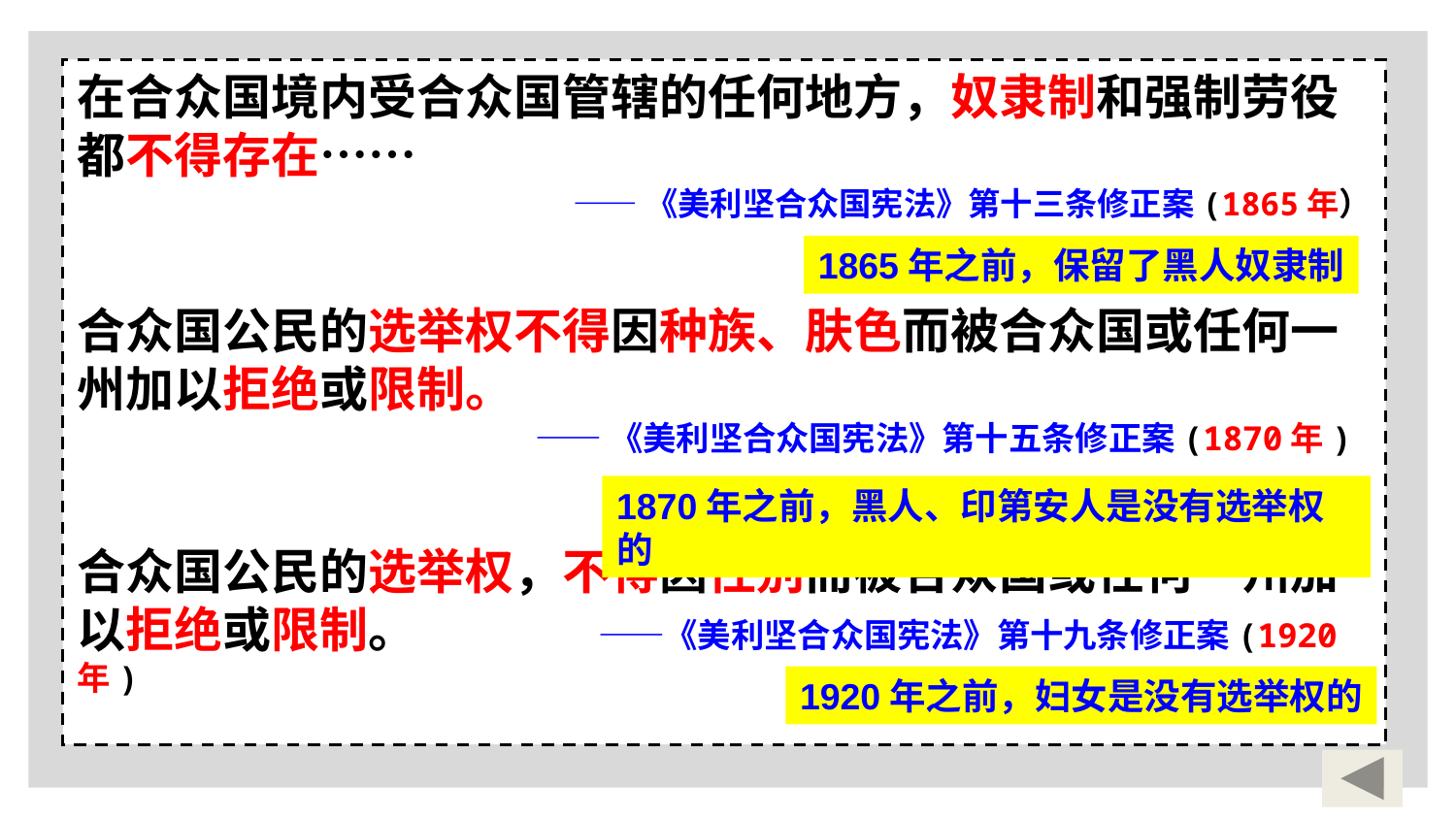

在合众国境内受合众国管辖的任何地方，奴隶制和强制劳役都不得存在……
——《美利坚合众国宪法》第十三条修正案(1865年）

合众国公民的选举权不得因种族、肤色而被合众国或任何一州加以拒绝或限制。
——《美利坚合众国宪法》第十五条修正案(1870年)

合众国公民的选举权，不得因性别而被合众国或任何一州加以拒绝或限制。　 　            ——《美利坚合众国宪法》第十九条修正案(1920年)

1865年之前，保留了黑人奴隶制
1870年之前，黑人、印第安人是没有选举权的
1920年之前，妇女是没有选举权的